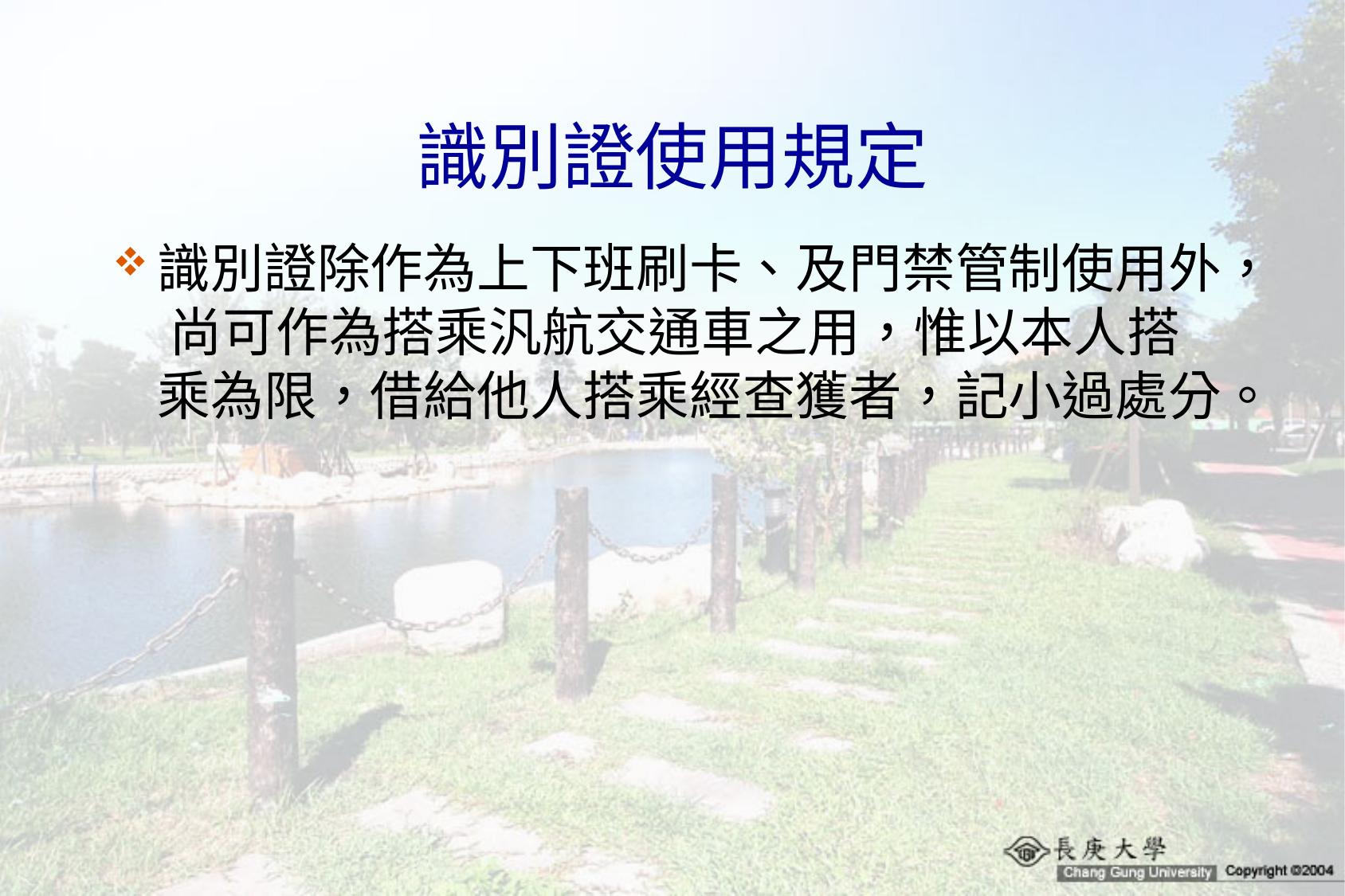

# 識別證使用規定
識別證除作為上下班刷卡、及門禁管制使用外， 尚可作為搭乘汎航交通車之用，惟以本人搭乘為限，借給他人搭乘經查獲者，記小過處分。